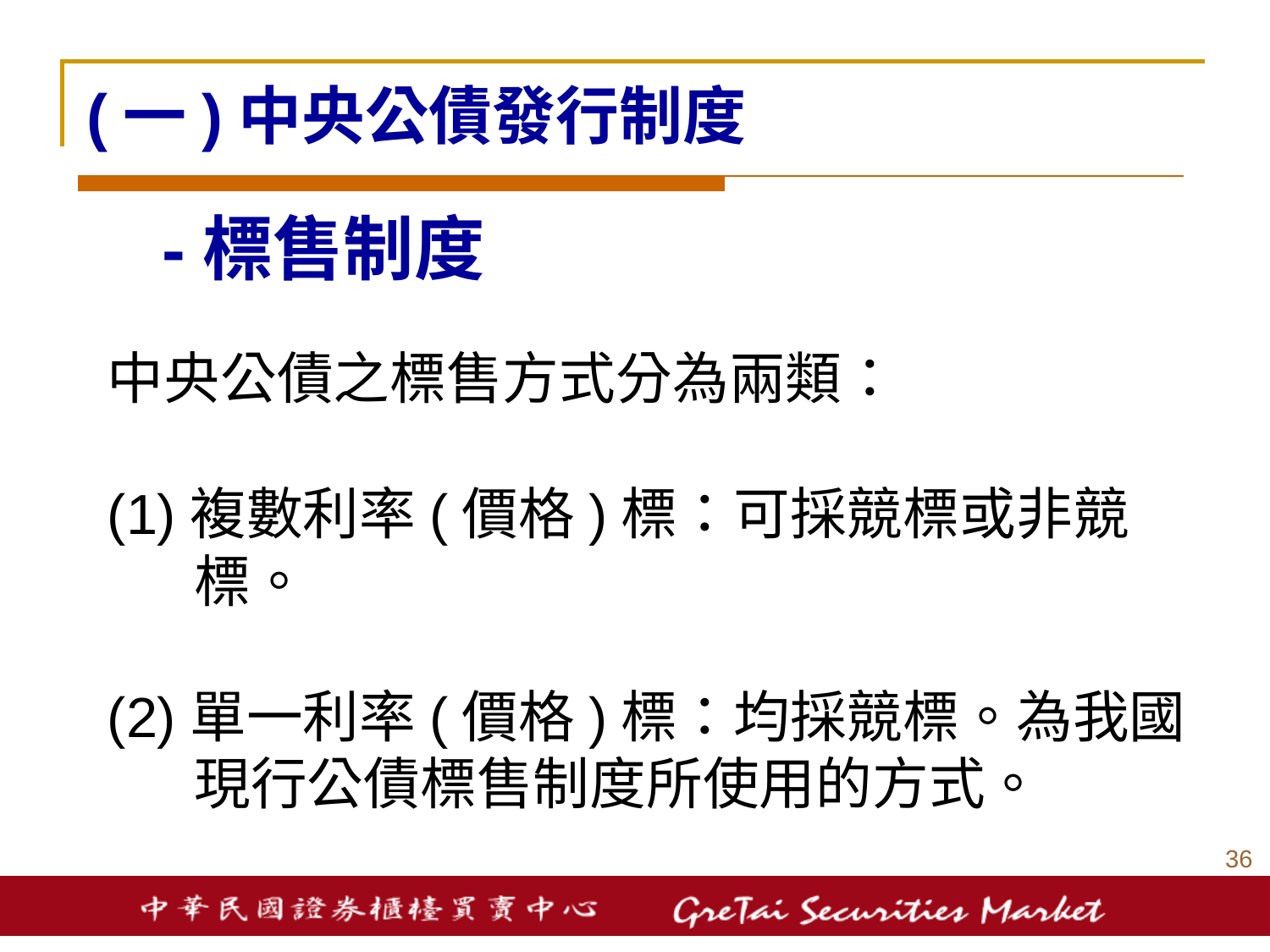

(一)中央公債發行制度

-標售制度
中央公債之標售方式分為兩類：

(1)複數利率(價格)標：可採競標或非競標。

(2)單一利率(價格)標：均採競標。為我國現行公債標售制度所使用的方式。
36